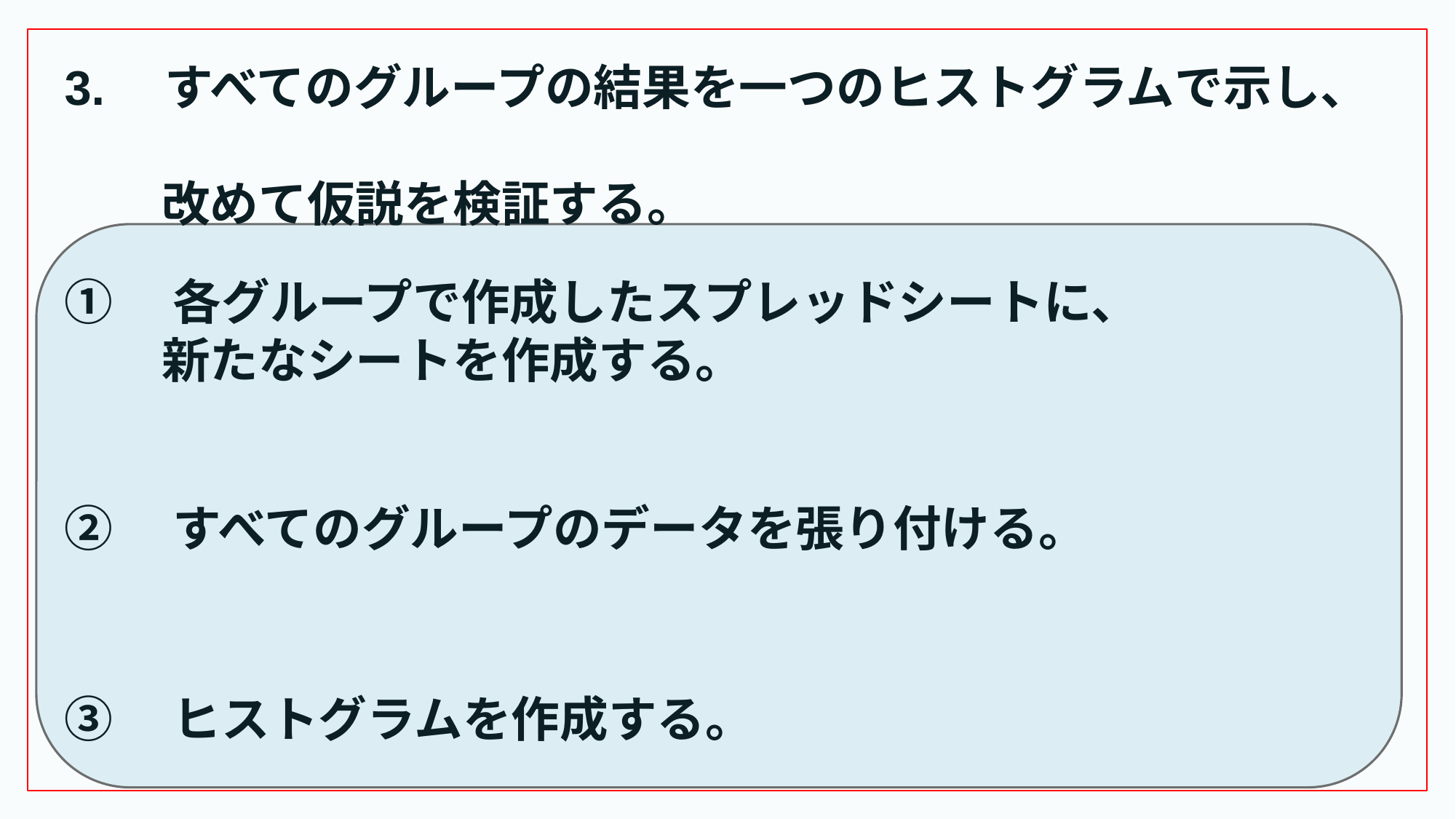

3.　すべてのグループの結果を一つのヒストグラムで示し、
　　改めて仮説を検証する。

①　各グループで作成したスプレッドシートに、
　　新たなシートを作成する。
②　すべてのグループのデータを張り付ける。
③　ヒストグラムを作成する。